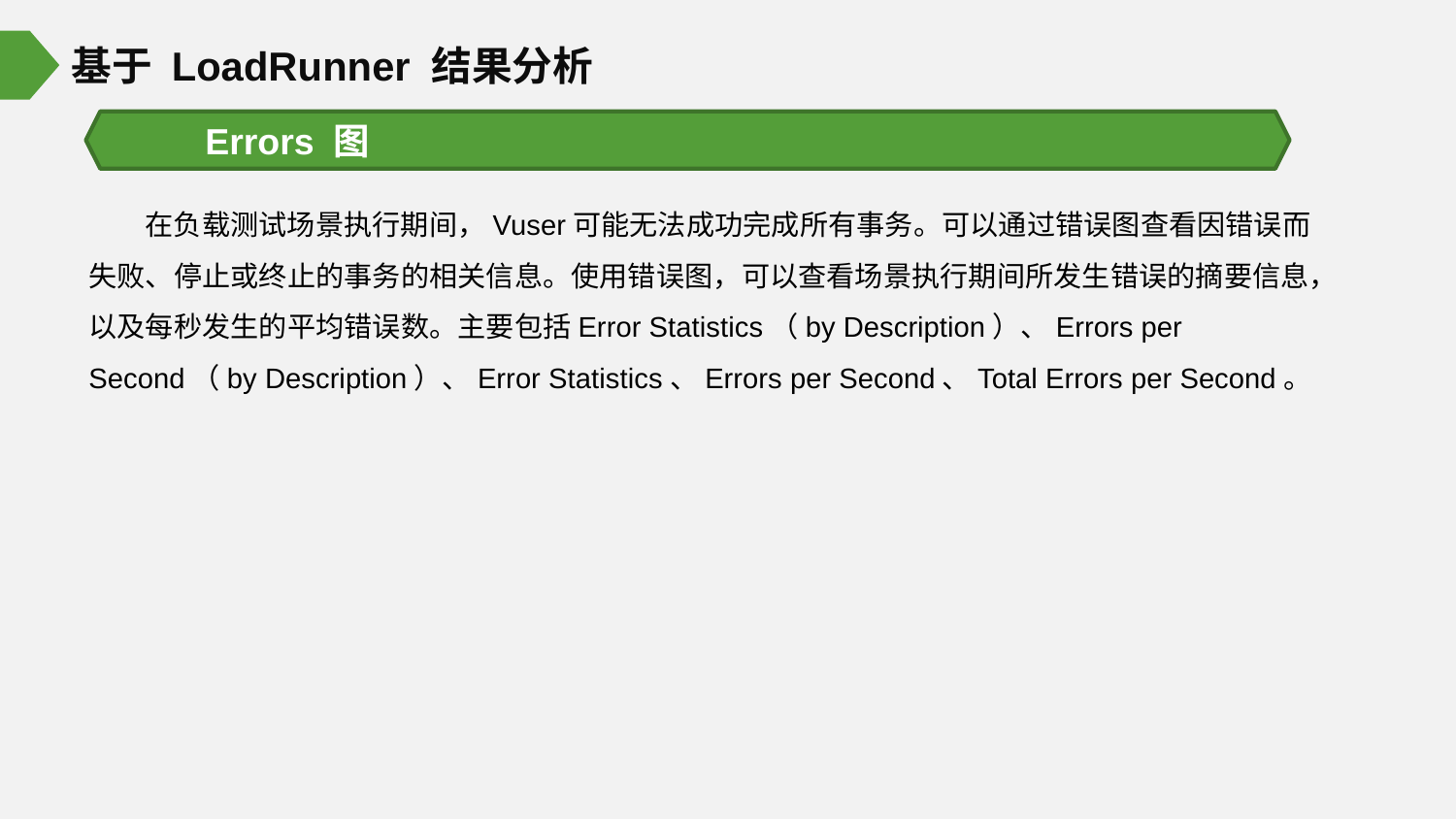

基于 LoadRunner 结果分析
Errors 图
在负载测试场景执行期间，Vuser可能无法成功完成所有事务。可以通过错误图查看因错误而失败、停止或终止的事务的相关信息。使用错误图，可以查看场景执行期间所发生错误的摘要信息，以及每秒发生的平均错误数。主要包括Error Statistics（by Description）、Errors per Second（by Description）、Error Statistics、Errors per Second、Total Errors per Second。